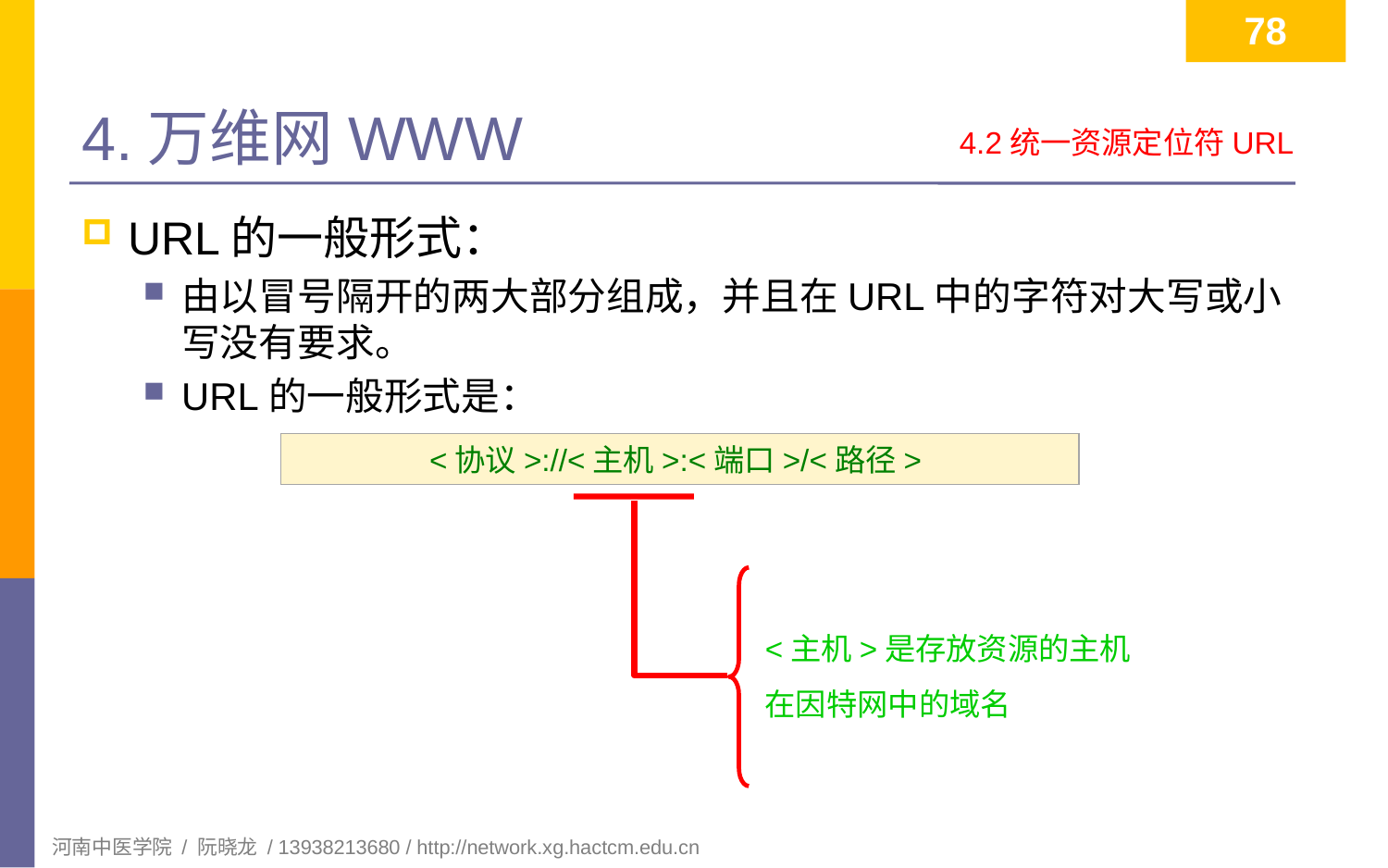

78
# 4.万维网WWW
4.2统一资源定位符URL
URL的一般形式：
由以冒号隔开的两大部分组成，并且在URL中的字符对大写或小写没有要求。
URL的一般形式是：
<协议>://<主机>:<端口>/<路径>

<主机>是存放资源的主机
在因特网中的域名